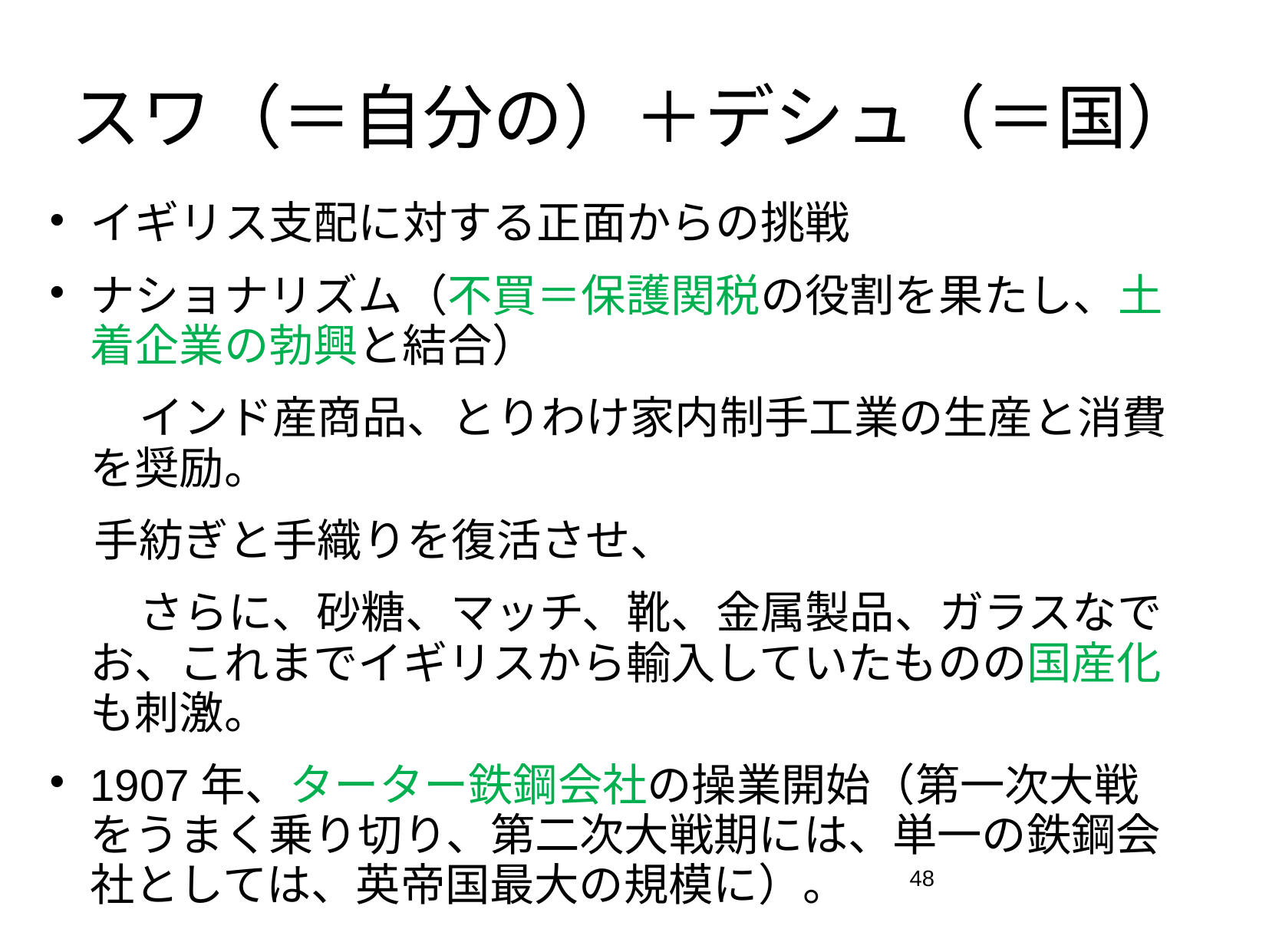

# スワ（＝自分の）＋デシュ（＝国）
イギリス支配に対する正面からの挑戦
ナショナリズム（不買＝保護関税の役割を果たし、土着企業の勃興と結合）
　　インド産商品、とりわけ家内制手工業の生産と消費を奨励。
　手紡ぎと手織りを復活させ、
　　さらに、砂糖、マッチ、靴、金属製品、ガラスなでお、これまでイギリスから輸入していたものの国産化も刺激。
1907年、ターター鉄鋼会社の操業開始（第一次大戦をうまく乗り切り、第二次大戦期には、単一の鉄鋼会社としては、英帝国最大の規模に）。
48